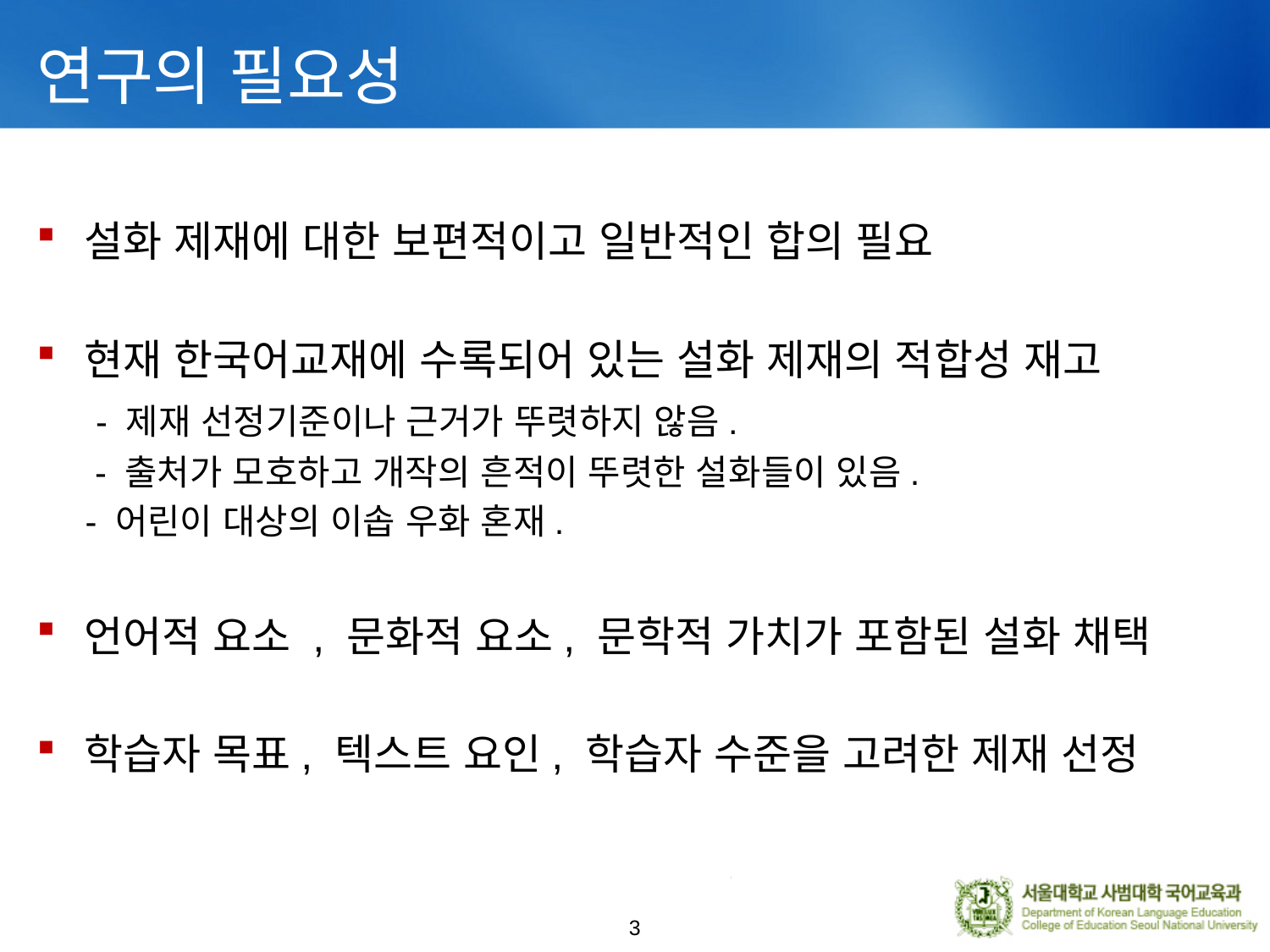

# 연구의 필요성

설화 제재에 대한 보편적이고 일반적인 합의 필요

현재 한국어교재에 수록되어 있는 설화 제재의 적합성 재고
     - 제재 선정기준이나 근거가 뚜렷하지 않음.
      - 출처가 모호하고 개작의 흔적이 뚜렷한 설화들이 있음.
     - 어린이 대상의 이솝 우화 혼재.

언어적 요소 , 문화적 요소, 문학적 가치가 포함된 설화 채택

학습자 목표, 텍스트 요인, 학습자 수준을 고려한 제재 선정

3